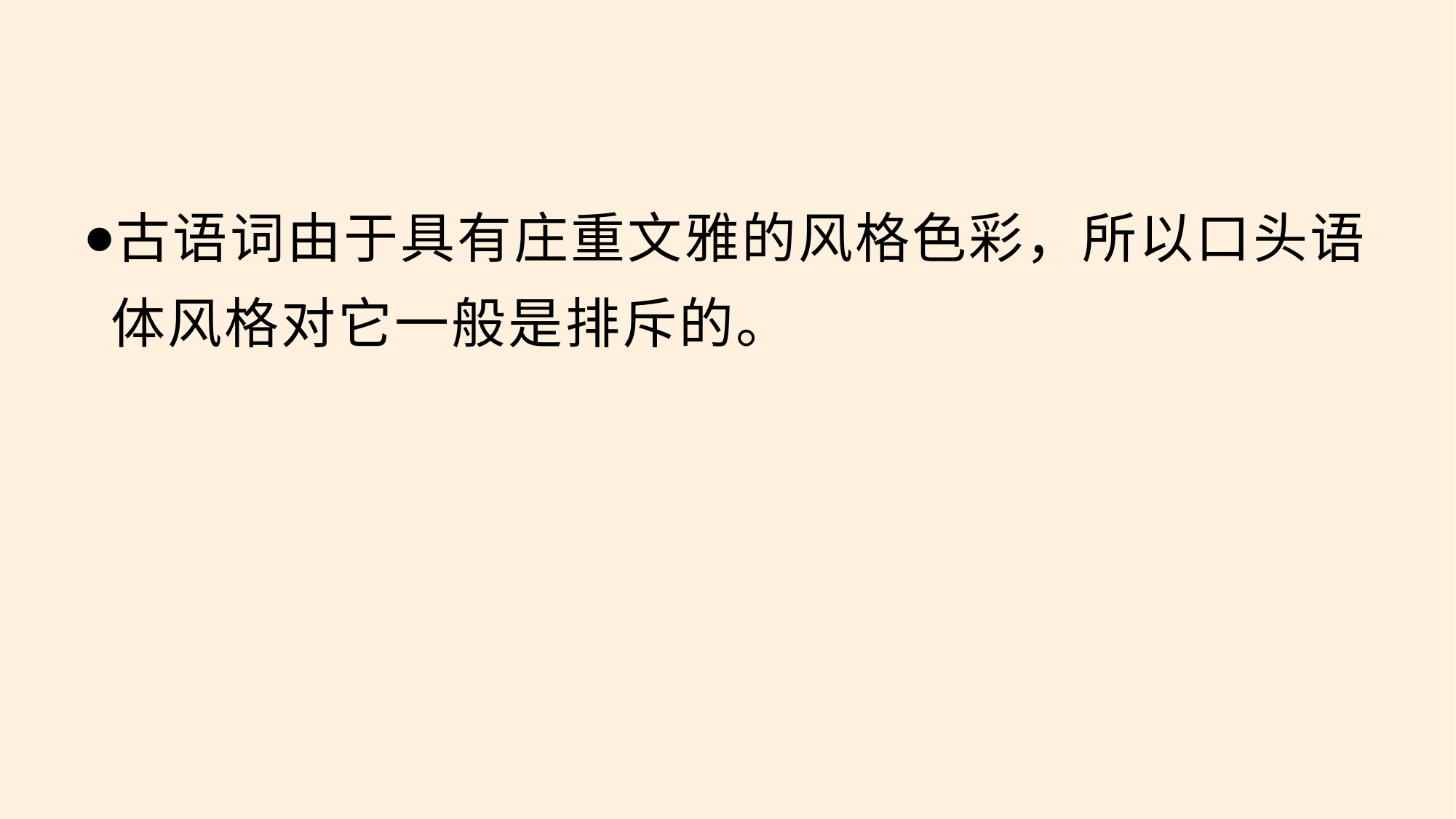

#
古语词由于具有庄重文雅的风格色彩，所以口头语体风格对它一般是排斥的。